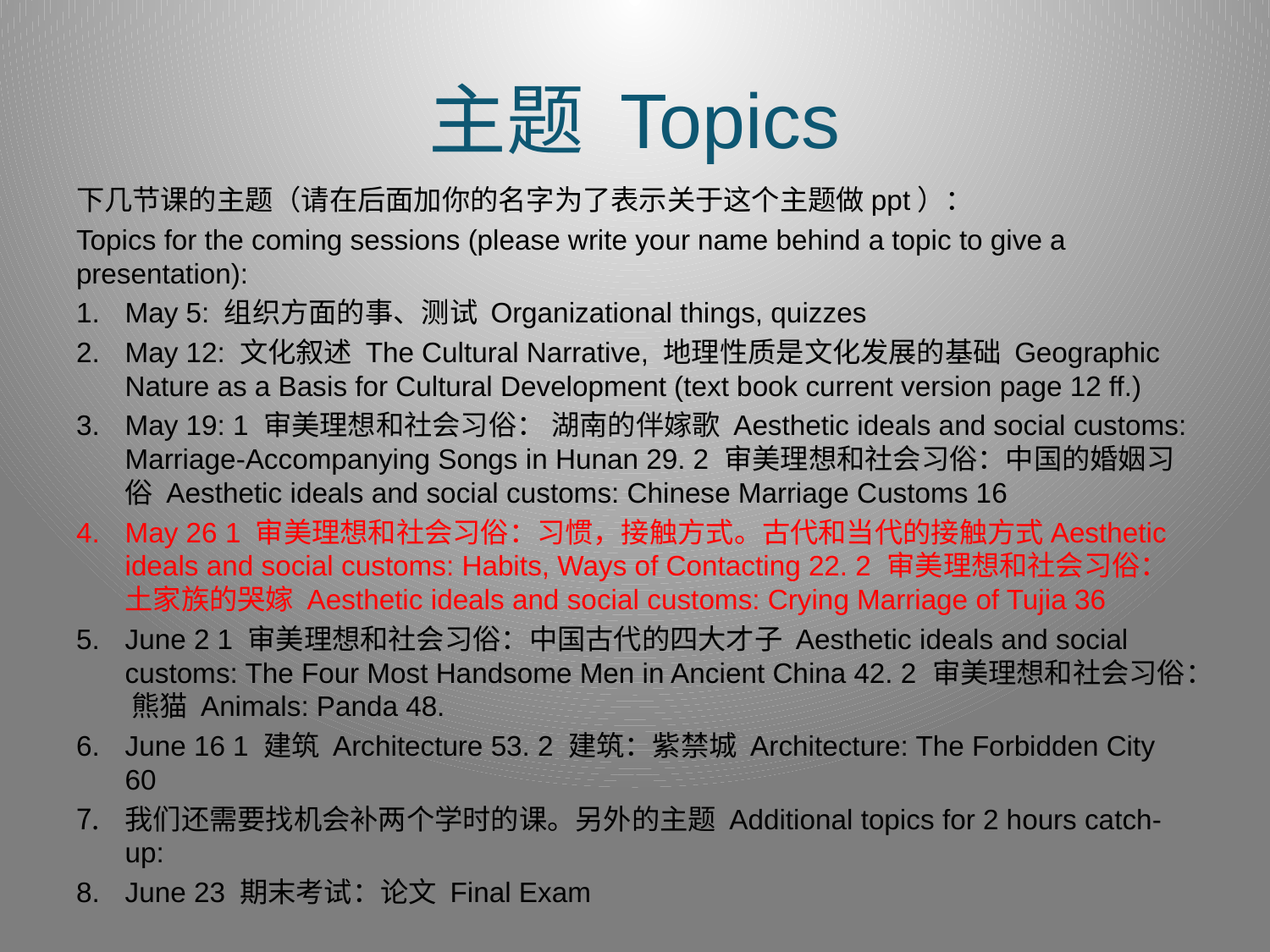

# 主题 Topics
下几节课的主题（请在后面加你的名字为了表示关于这个主题做ppt）：
Topics for the coming sessions (please write your name behind a topic to give a presentation):
May 5: 组织方面的事、测试 Organizational things, quizzes
May 12: 文化叙述 The Cultural Narrative, 地理性质是文化发展的基础 Geographic Nature as a Basis for Cultural Development (text book current version page 12 ff.)
May 19: 1 审美理想和社会习俗： 湖南的伴嫁歌 Aesthetic ideals and social customs: Marriage-Accompanying Songs in Hunan 29. 2 审美理想和社会习俗：中国的婚姻习俗 Aesthetic ideals and social customs: Chinese Marriage Customs 16
May 26 1 审美理想和社会习俗：习惯，接触方式。古代和当代的接触方式Aesthetic ideals and social customs: Habits, Ways of Contacting 22. 2 审美理想和社会习俗：土家族的哭嫁 Aesthetic ideals and social customs: Crying Marriage of Tujia 36
June 2 1 审美理想和社会习俗：中国古代的四大才子 Aesthetic ideals and social customs: The Four Most Handsome Men in Ancient China 42. 2 审美理想和社会习俗： 熊猫 Animals: Panda 48.
June 16 1 建筑 Architecture 53. 2 建筑：紫禁城 Architecture: The Forbidden City 60
我们还需要找机会补两个学时的课。另外的主题 Additional topics for 2 hours catch-up:
June 23 期末考试：论文 Final Exam